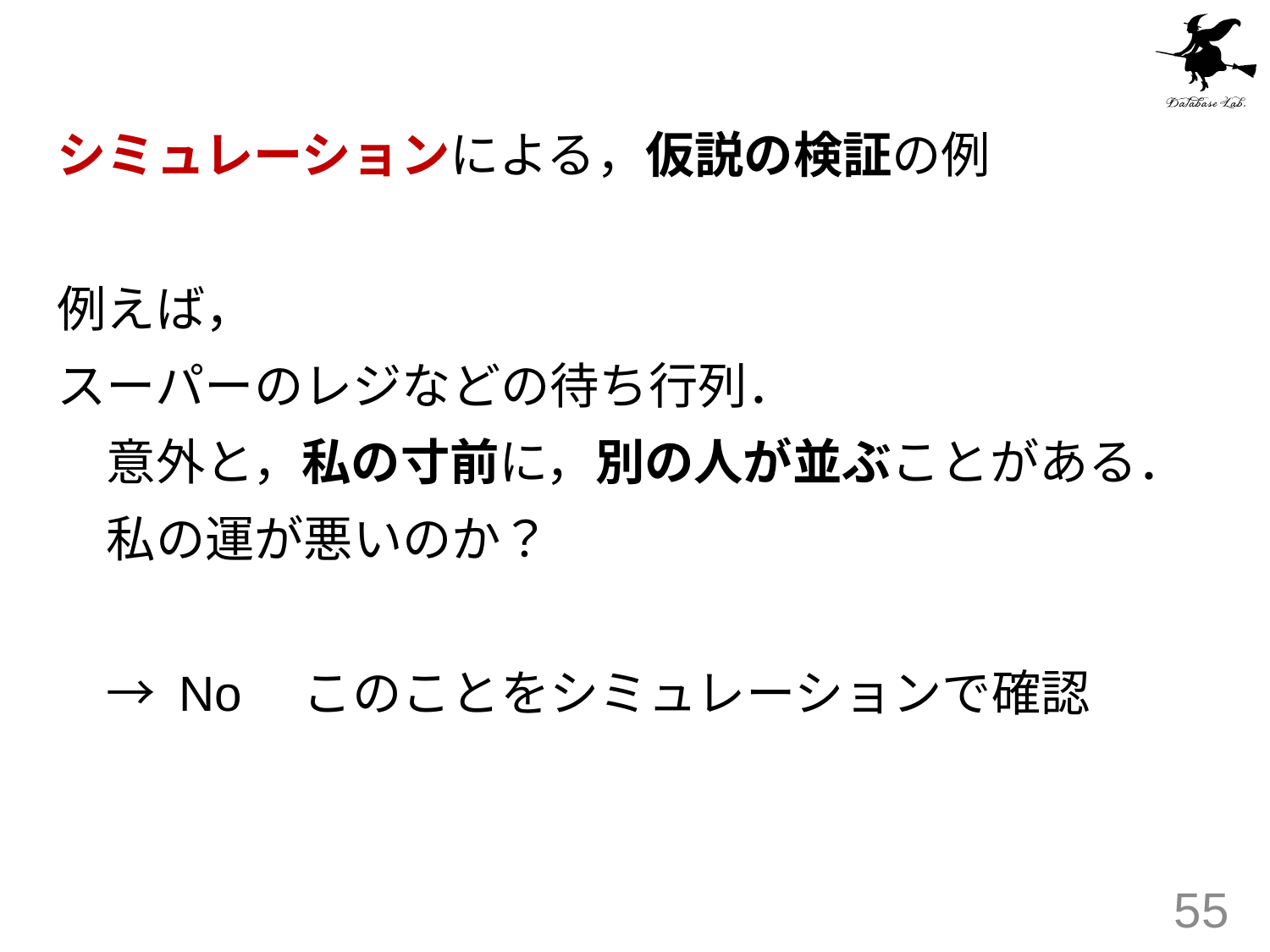

シミュレーションによる，仮説の検証の例

例えば，
スーパーのレジなどの待ち行列．
　意外と，私の寸前に，別の人が並ぶことがある．
　私の運が悪いのか？

　→ No　このことをシミュレーションで確認
55